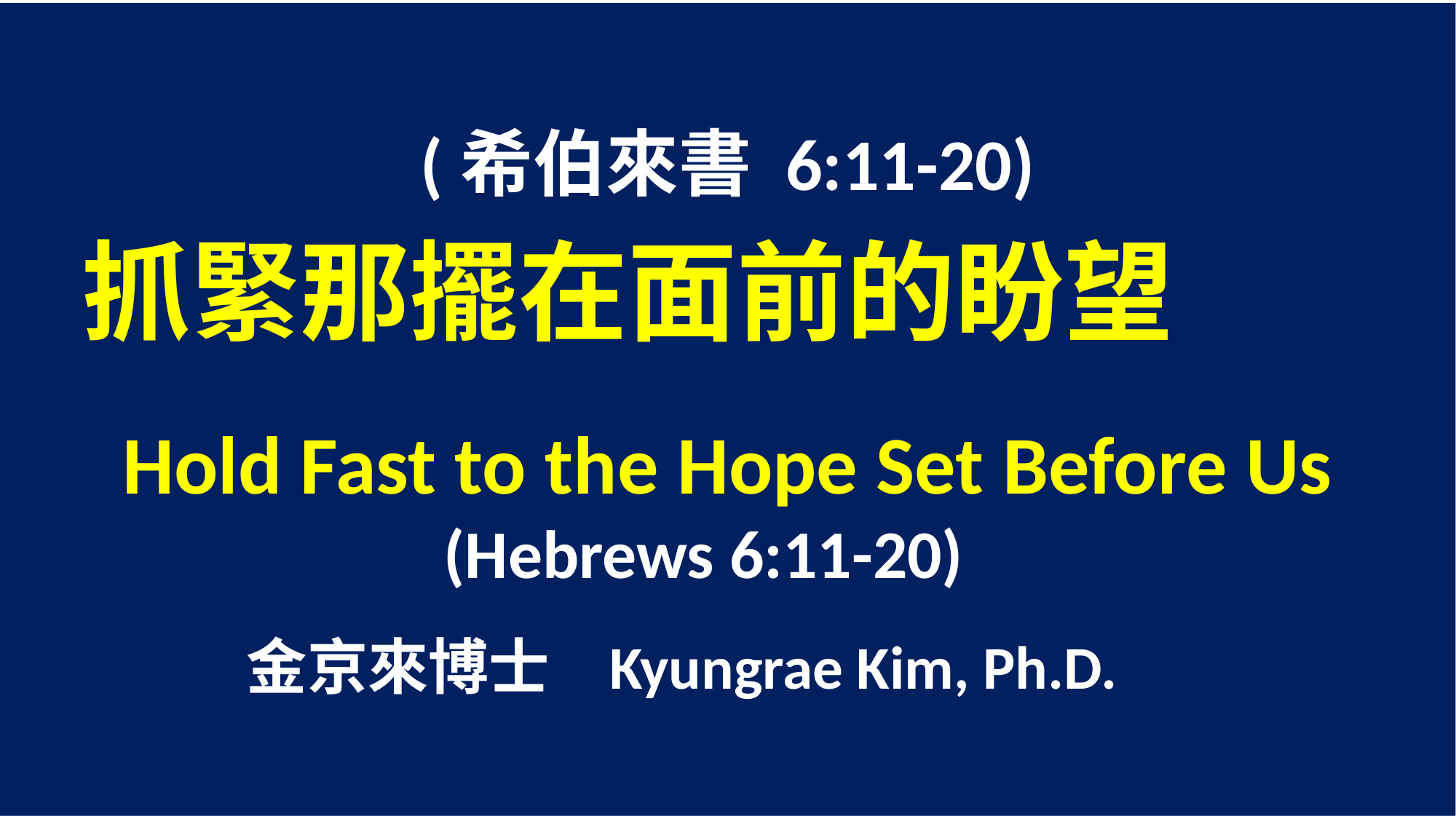

(希伯來書 6:11-20)

            抓緊那擺在面前的盼望

Hold Fast to the Hope Set Before Us
                            (Hebrews 6:11-20)

                金京來博士   Kyungrae Kim, Ph.D.